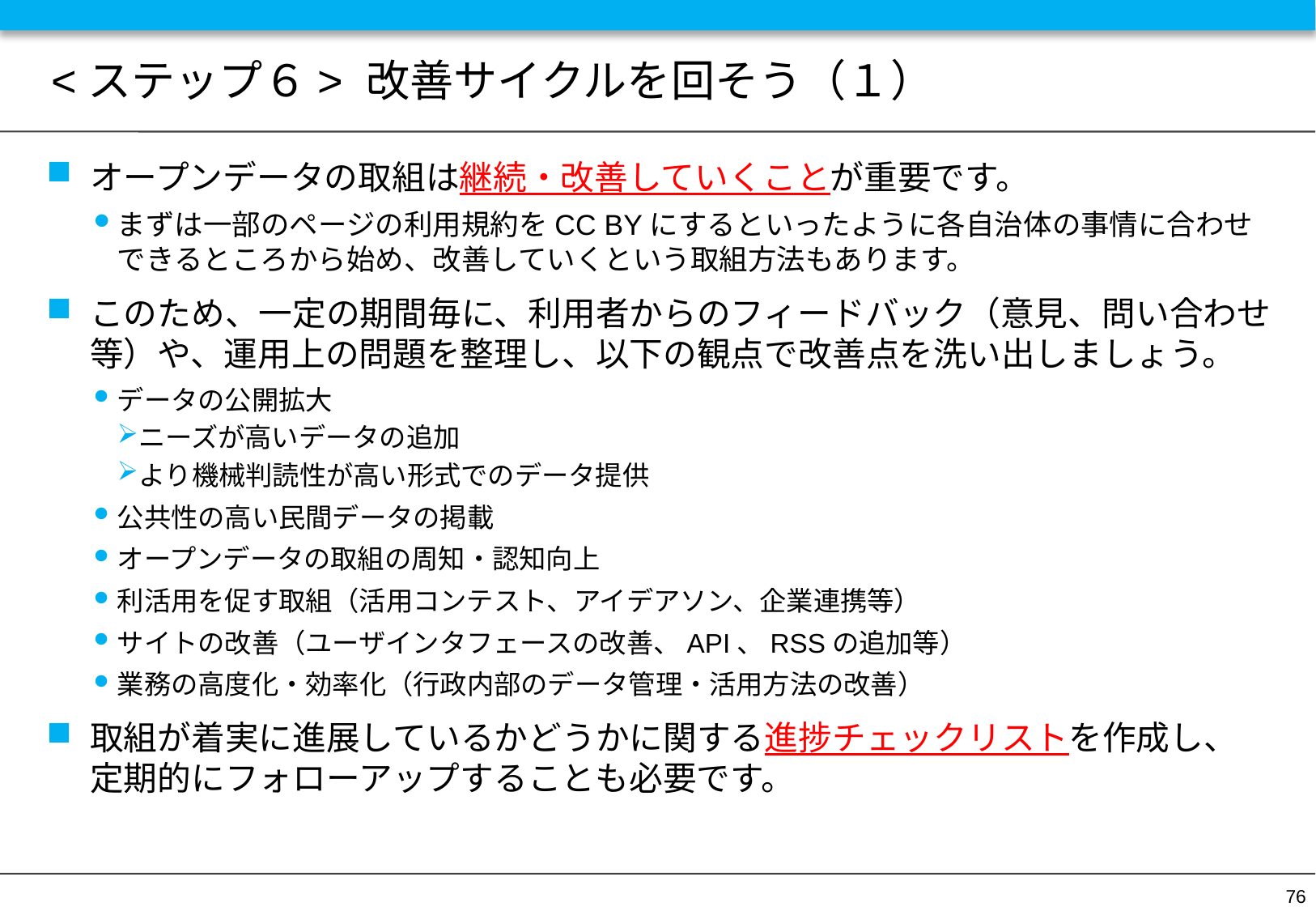

# <ステップ６> 改善サイクルを回そう（１）
オープンデータの取組は継続・改善していくことが重要です。
まずは一部のページの利用規約をCC BYにするといったように各自治体の事情に合わせできるところから始め、改善していくという取組方法もあります。
このため、一定の期間毎に、利用者からのフィードバック（意見、問い合わせ等）や、運用上の問題を整理し、以下の観点で改善点を洗い出しましょう。
データの公開拡大
ニーズが高いデータの追加
より機械判読性が高い形式でのデータ提供
公共性の高い民間データの掲載
オープンデータの取組の周知・認知向上
利活用を促す取組（活用コンテスト、アイデアソン、企業連携等）
サイトの改善（ユーザインタフェースの改善、API、RSSの追加等）
業務の高度化・効率化（行政内部のデータ管理・活用方法の改善）
取組が着実に進展しているかどうかに関する進捗チェックリストを作成し、　定期的にフォローアップすることも必要です。
76